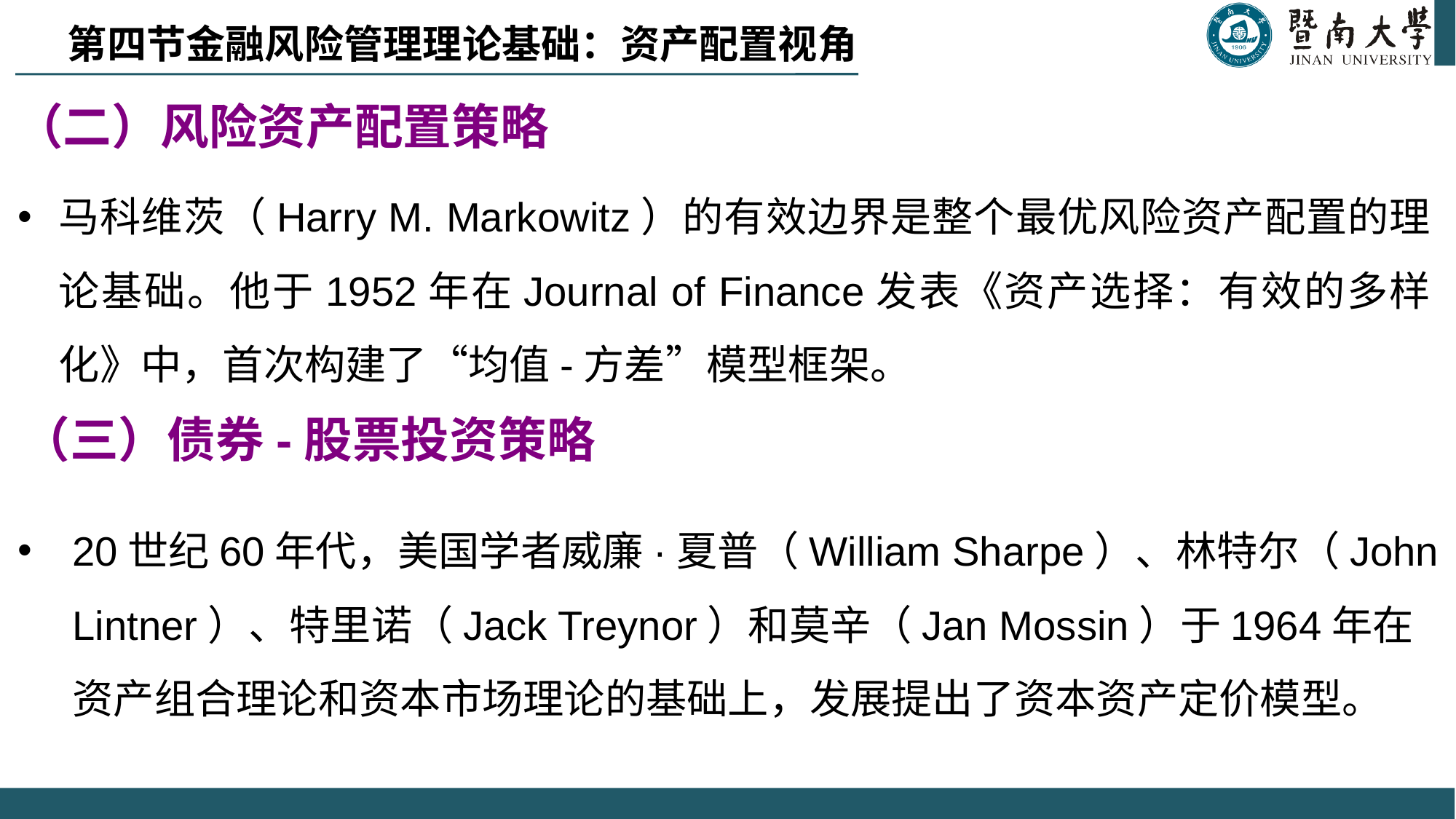

第四节金融风险管理理论基础：资产配置视角
（二）风险资产配置策略

马科维茨（Harry M. Markowitz）的有效边界是整个最优风险资产配置的理论基础。他于1952年在Journal of Finance发表《资产选择：有效的多样化》中，首次构建了“均值-方差”模型框架。
（三）债券-股票投资策略
20世纪60年代，美国学者威廉·夏普（William Sharpe）、林特尔（John Lintner）、特里诺（Jack Treynor）和莫辛（Jan Mossin）于1964年在资产组合理论和资本市场理论的基础上，发展提出了资本资产定价模型。